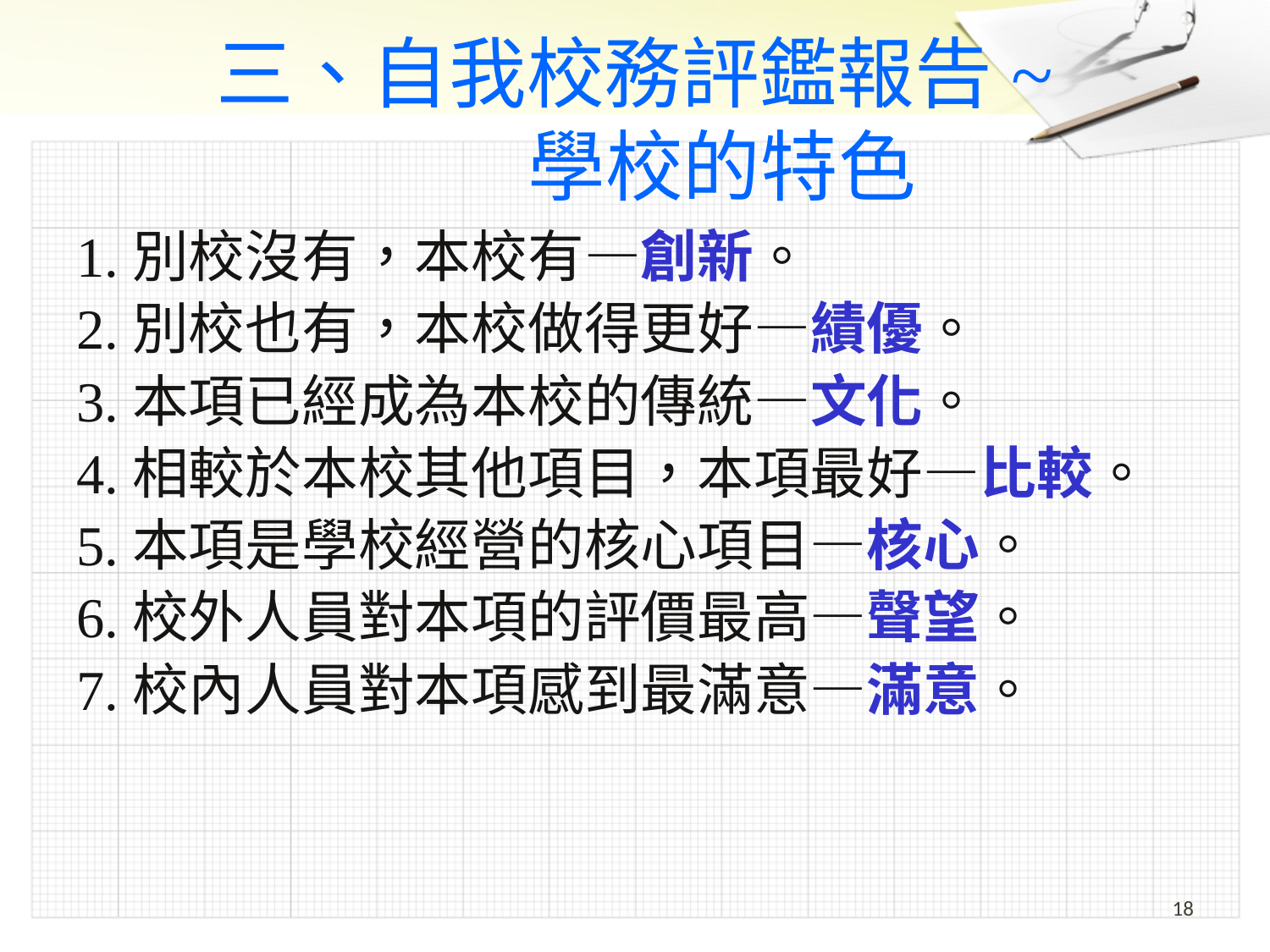

# 三、自我校務評鑑報告~ 學校的特色
1.別校沒有，本校有—創新。
2.別校也有，本校做得更好—績優。
3.本項已經成為本校的傳統—文化。
4.相較於本校其他項目，本項最好—比較。
5.本項是學校經營的核心項目—核心。
6.校外人員對本項的評價最高—聲望。
7.校內人員對本項感到最滿意—滿意。
18